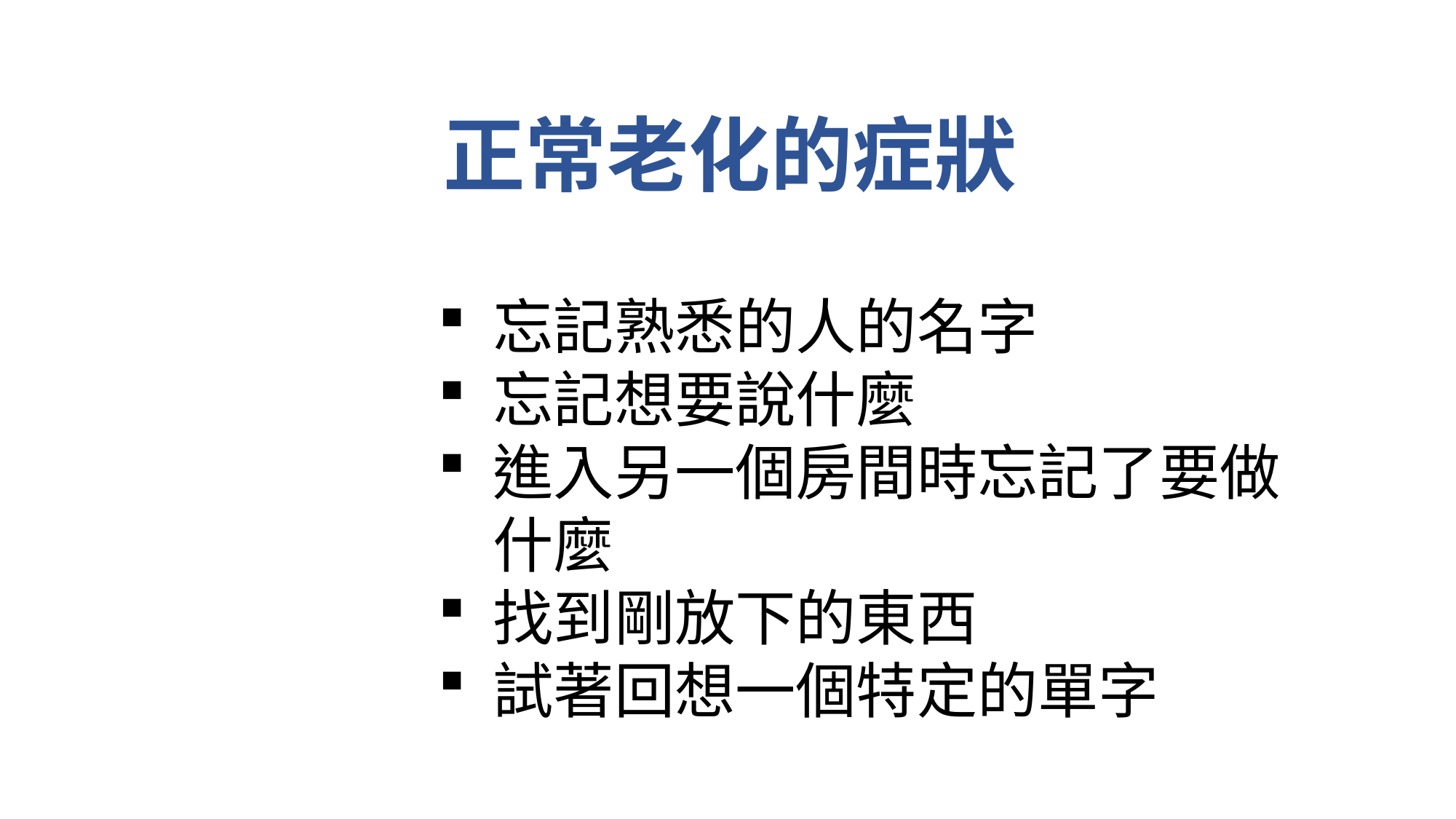

# 正常老化的症狀
忘記熟悉的人的名字
忘記想要說什麼
進入另一個房間時忘記了要做什麼
找到剛放下的東西
試著回想一個特定的單字